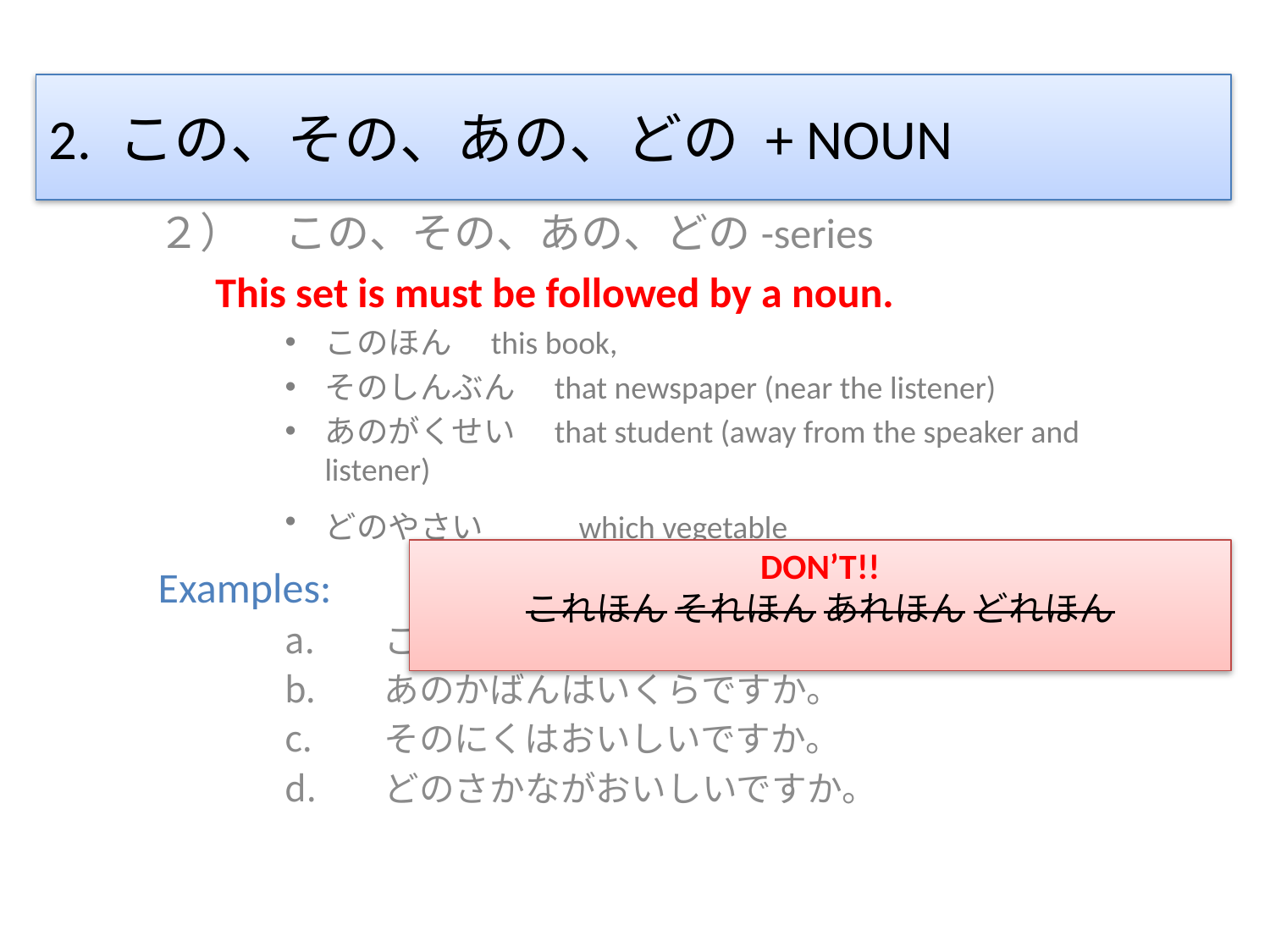

# 2. この、その、あの、どの + NOUN
２）　この、その、あの、どの-series
      This set is must be followed by a noun.
このほん　this book,
そのしんぶん　that newspaper (near the listener)
あのがくせい　that student (away from the speaker and listener)
どのやさい	which vegetable
Examples:
　このほんはえいごですか。
　あのかばんはいくらですか。
　そのにくはおいしいですか。
　どのさかながおいしいですか。

DON’T!!
これほん それほん あれほん どれほん